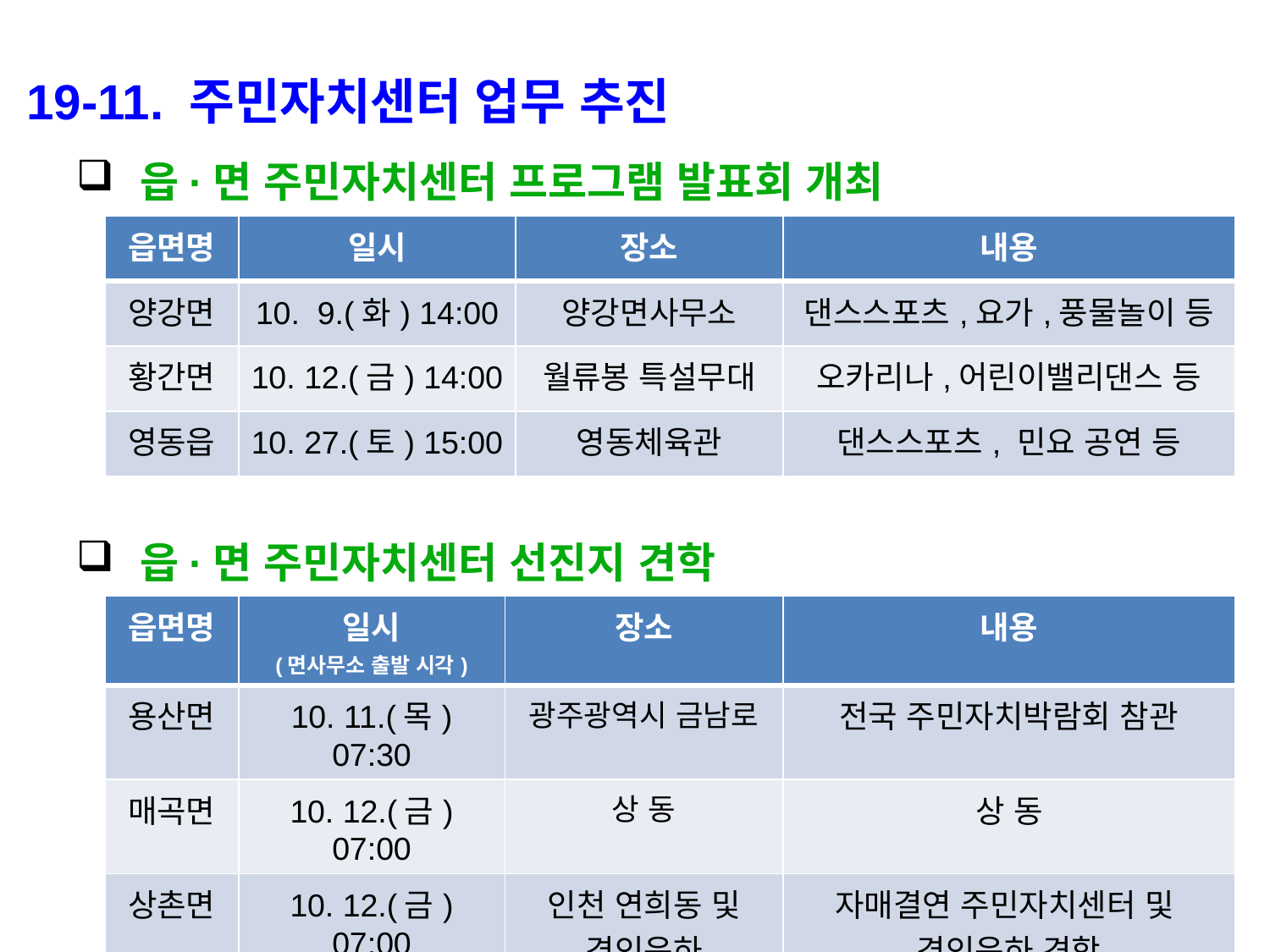

19-11. 주민자치센터 업무 추진
읍·면 주민자치센터 프로그램 발표회 개최

읍·면 주민자치센터 선진지 견학

| 읍면명 | 일시 | 장소 | 내용 |
| --- | --- | --- | --- |
| 양강면 | 10. 9.(화) 14:00 | 양강면사무소 | 댄스스포츠,요가,풍물놀이 등 |
| 황간면 | 10. 12.(금) 14:00 | 월류봉 특설무대 | 오카리나,어린이밸리댄스 등 |
| 영동읍 | 10. 27.(토) 15:00 | 영동체육관 | 댄스스포츠, 민요 공연 등 |
| 읍면명 | 일시 (면사무소 출발 시각) | 장소 | 내용 |
| --- | --- | --- | --- |
| 용산면 | 10. 11.(목) 07:30 | 광주광역시 금남로 | 전국 주민자치박람회 참관 |
| 매곡면 | 10. 12.(금) 07:00 | 상 동 | 상 동 |
| 상촌면 | 10. 12.(금) 07:00 | 인천 연희동 및 경인운하 | 자매결연 주민자치센터 및 경인운하 견학 |